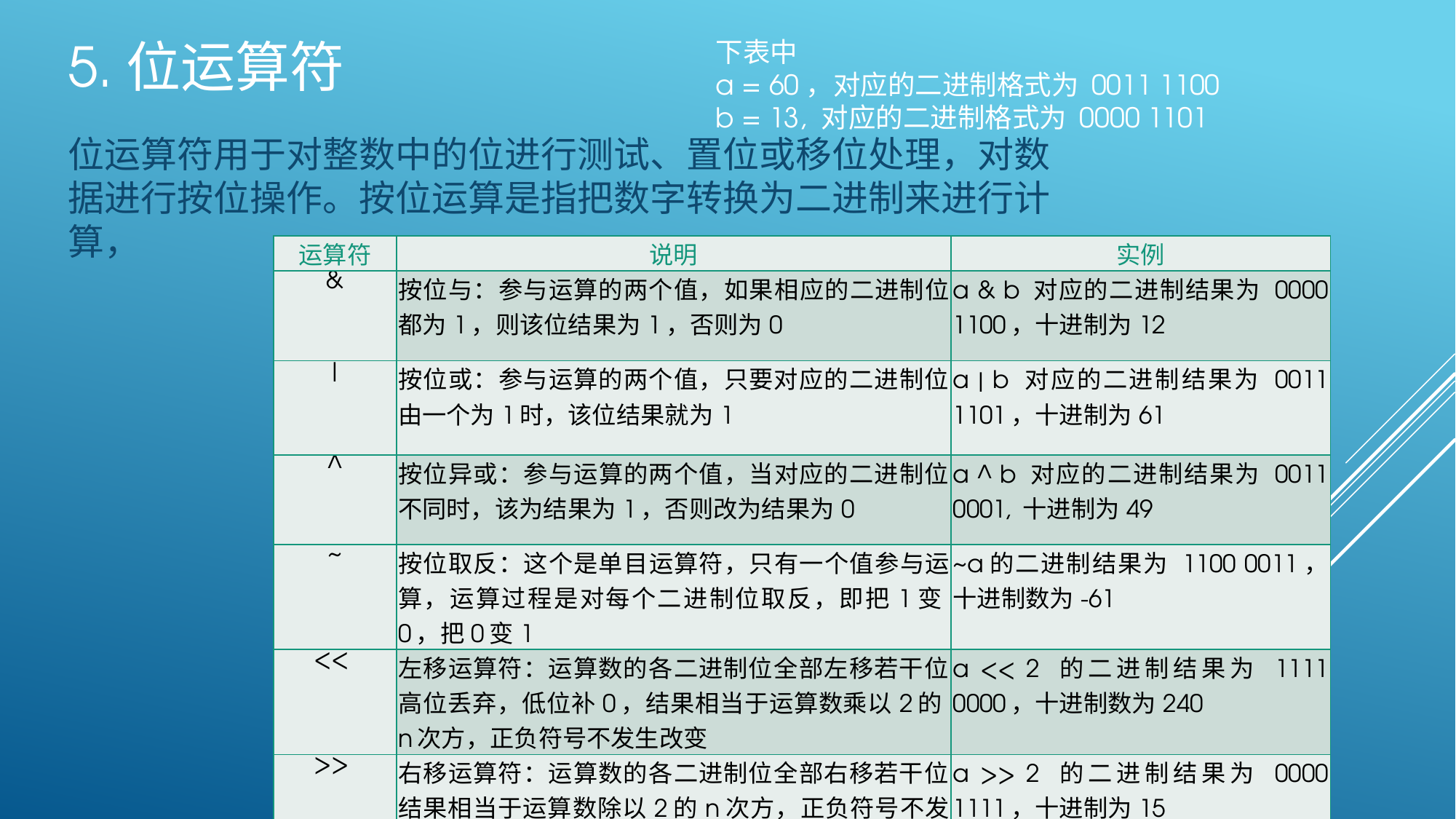

# 5.位运算符
下表中
a = 60，对应的二进制格式为 0011 1100
b = 13, 对应的二进制格式为 0000 1101
位运算符用于对整数中的位进行测试、置位或移位处理，对数据进行按位操作。按位运算是指把数字转换为二进制来进行计算，
| 运算符 | 说明 | 实例 |
| --- | --- | --- |
| & | 按位与：参与运算的两个值，如果相应的二进制位都为1，则该位结果为1，否则为0 | a & b 对应的二进制结果为 0000 1100，十进制为12 |
| | | 按位或：参与运算的两个值，只要对应的二进制位由一个为1时，该位结果就为1 | a | b 对应的二进制结果为 0011 1101，十进制为61 |
| ^ | 按位异或：参与运算的两个值，当对应的二进制位不同时，该为结果为1，否则改为结果为0 | a ^ b 对应的二进制结果为 0011 0001, 十进制为49 |
| ~ | 按位取反：这个是单目运算符，只有一个值参与运算，运算过程是对每个二进制位取反，即把1变0，把0变1 | ~a的二进制结果为 1100 0011，十进制数为-61 |
| << | 左移运算符：运算数的各二进制位全部左移若干位，高位丢弃，低位补0，结果相当于运算数乘以2的n次方，正负符号不发生改变 | a << 2 的二进制结果为 1111 0000，十进制数为240 |
| >> | 右移运算符：运算数的各二进制位全部右移若干位，结果相当于运算数除以2的n次方，正负符号不发生改变 | a >> 2 的二进制结果为 0000 1111，十进制为15 |